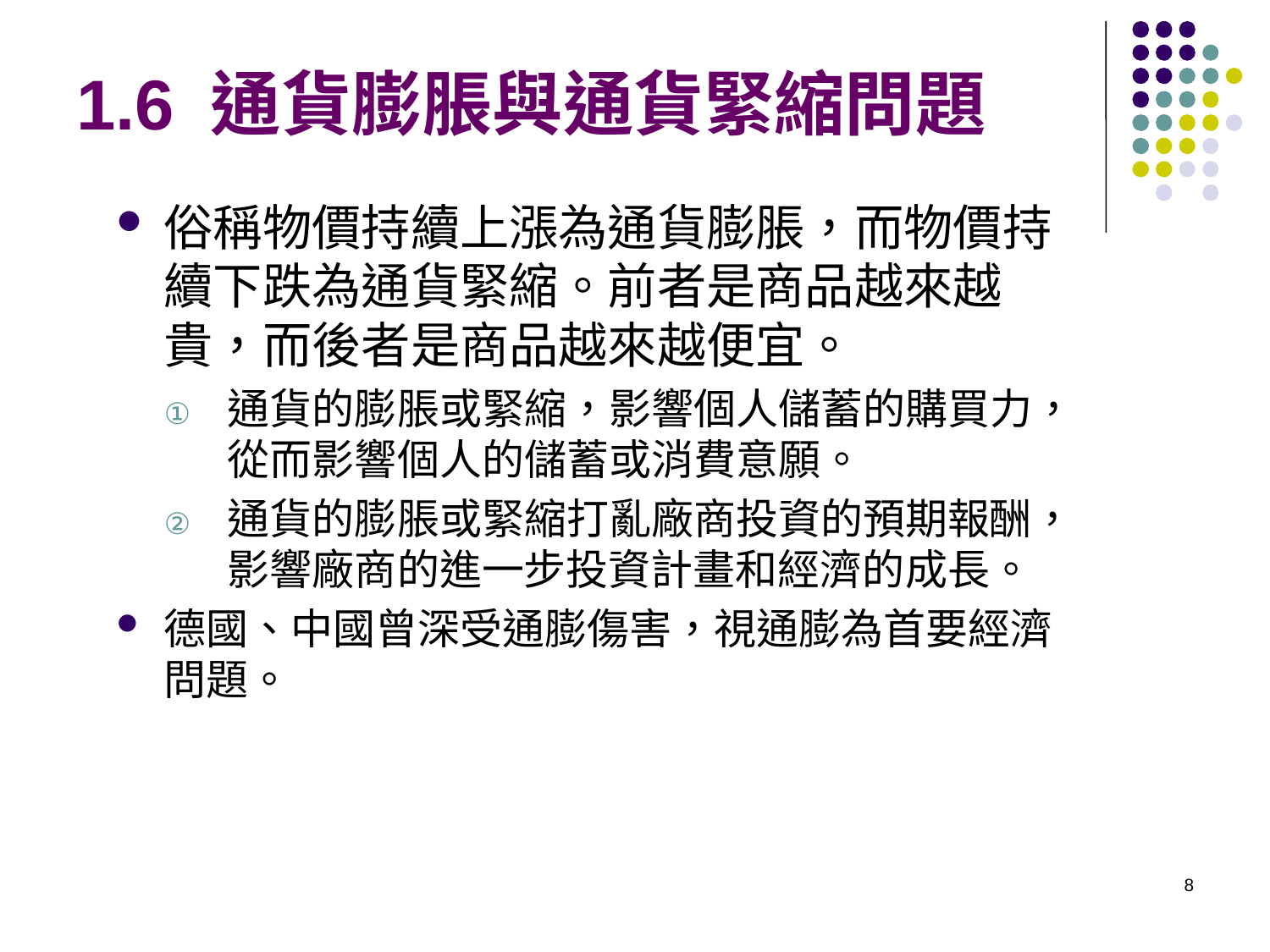

# 1.6 通貨膨脹與通貨緊縮問題
俗稱物價持續上漲為通貨膨脹，而物價持續下跌為通貨緊縮。前者是商品越來越貴，而後者是商品越來越便宜。
通貨的膨脹或緊縮，影響個人儲蓄的購買力，從而影響個人的儲蓄或消費意願。
通貨的膨脹或緊縮打亂廠商投資的預期報酬，影響廠商的進一步投資計畫和經濟的成長。
德國、中國曾深受通膨傷害，視通膨為首要經濟問題。

8